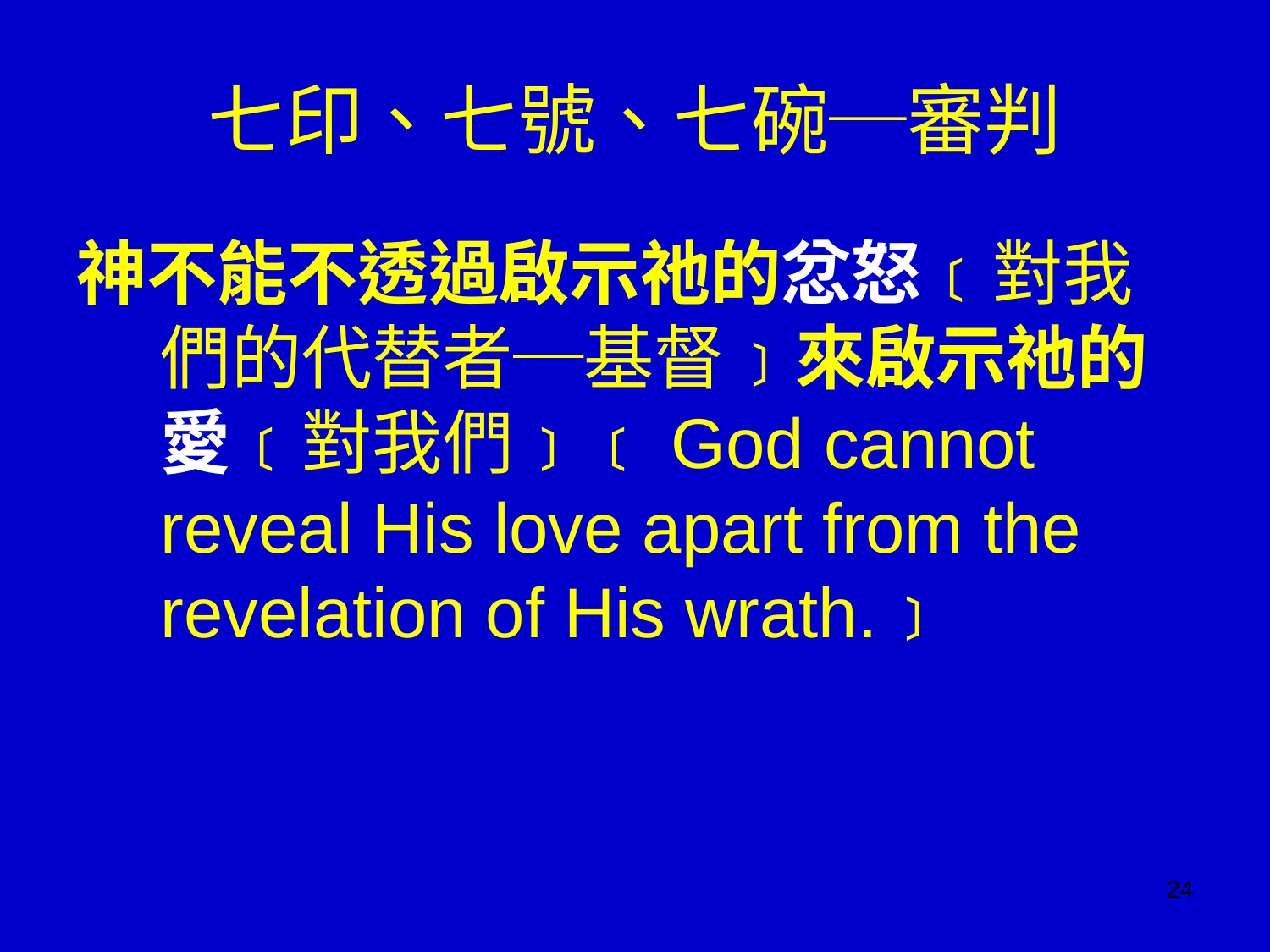

# 七印、七號、七碗─審判
神不能不透過啟示祂的忿怒﹝對我們的代替者─基督﹞來啟示祂的愛﹝對我們﹞﹝God cannot reveal His love apart from the revelation of His wrath.﹞
24